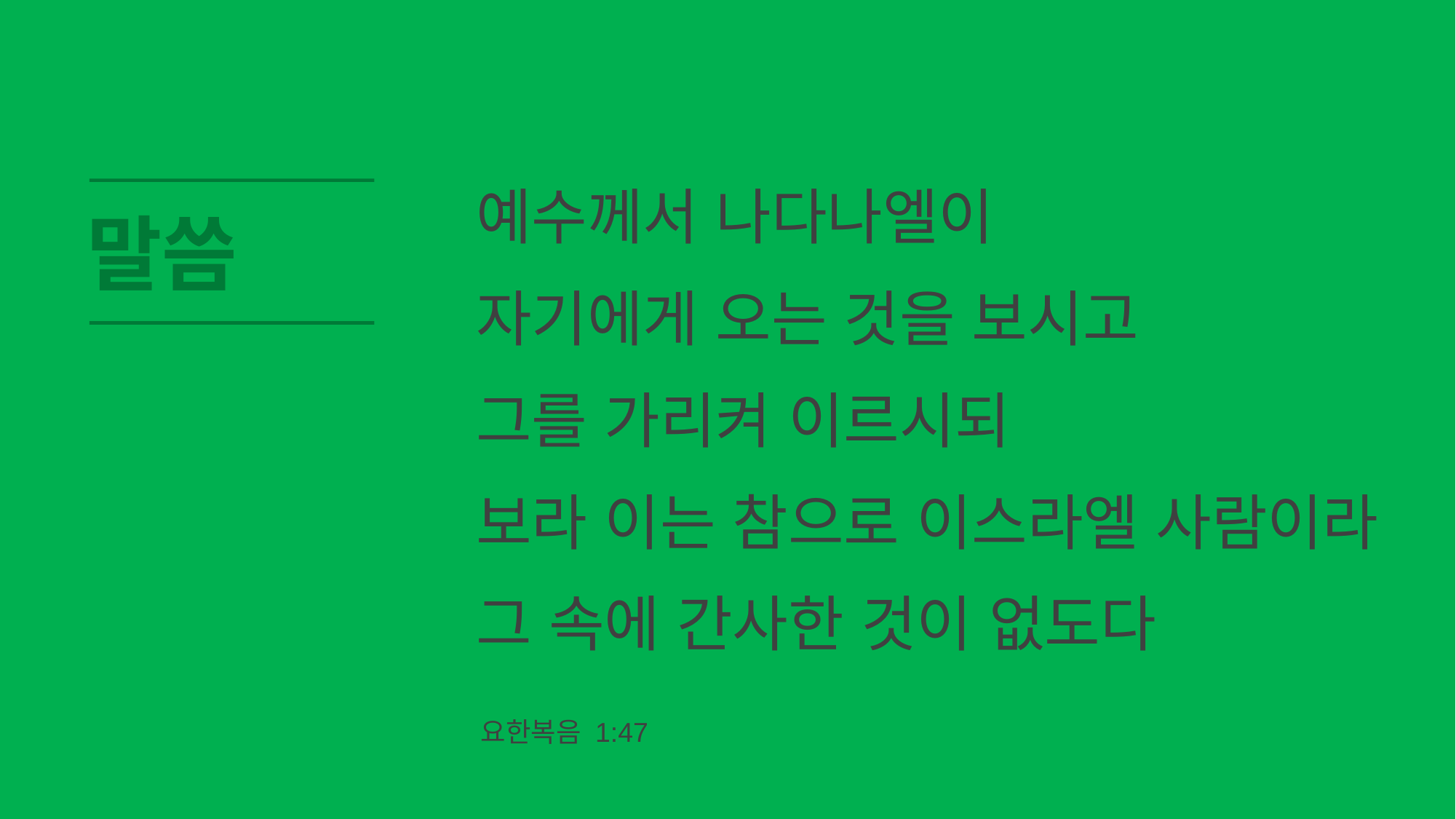

# 예수께서 나다나엘이 자기에게 오는 것을 보시고 그를 가리켜 이르시되 보라 이는 참으로 이스라엘 사람이라 그 속에 간사한 것이 없도다

말씀

요한복음 1:47